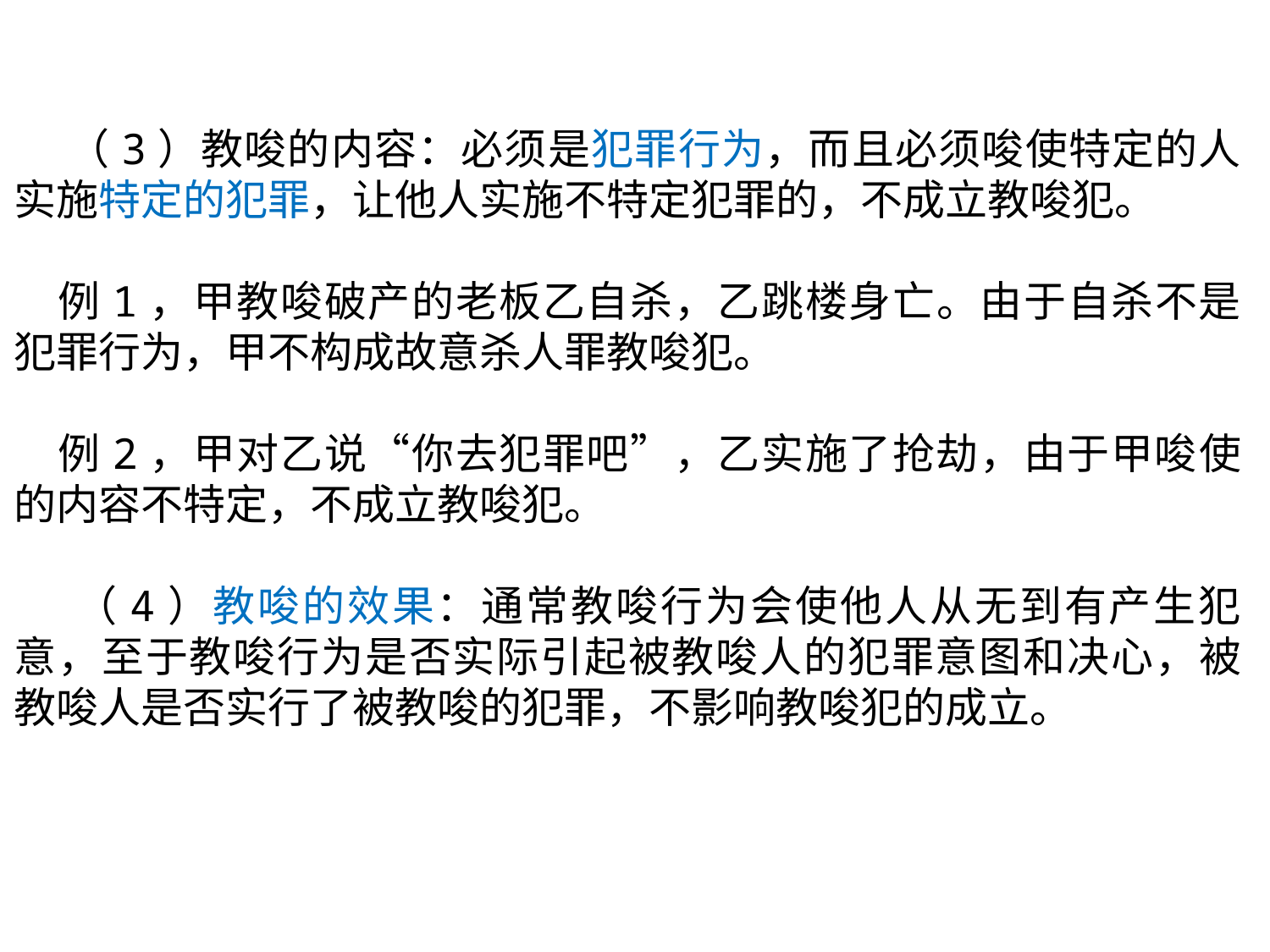

（3）教唆的内容：必须是犯罪行为，而且必须唆使特定的人实施特定的犯罪，让他人实施不特定犯罪的，不成立教唆犯。

   例1，甲教唆破产的老板乙自杀，乙跳楼身亡。由于自杀不是犯罪行为，甲不构成故意杀人罪教唆犯。

   例2，甲对乙说“你去犯罪吧”，乙实施了抢劫，由于甲唆使的内容不特定，不成立教唆犯。

    （4）教唆的效果：通常教唆行为会使他人从无到有产生犯意，至于教唆行为是否实际引起被教唆人的犯罪意图和决心，被教唆人是否实行了被教唆的犯罪，不影响教唆犯的成立。